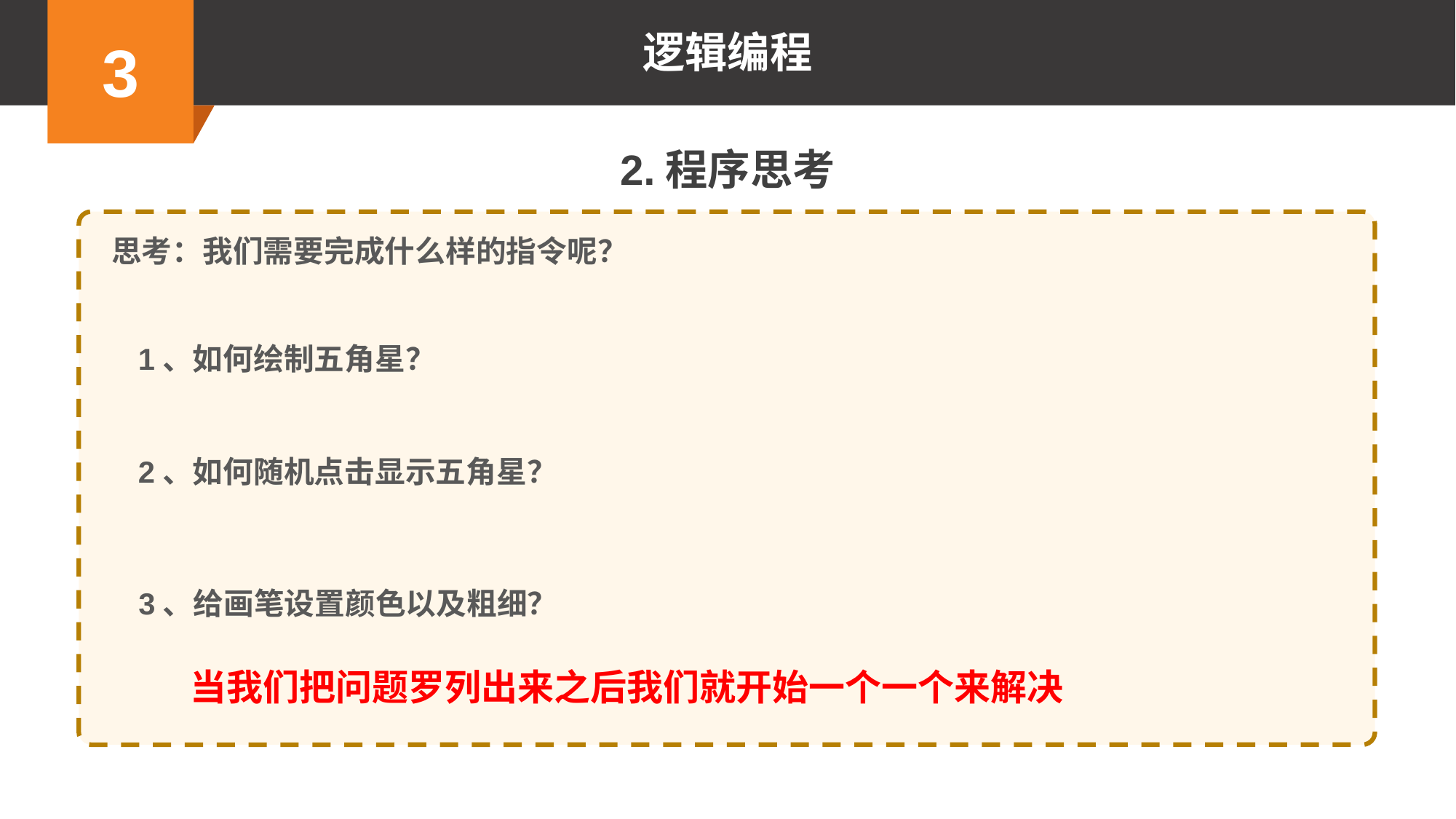

2.程序思考
思考：我们需要完成什么样的指令呢？
1、如何绘制五角星？
2、如何随机点击显示五角星？

3、给画笔设置颜色以及粗细？
当我们把问题罗列出来之后我们就开始一个一个来解决